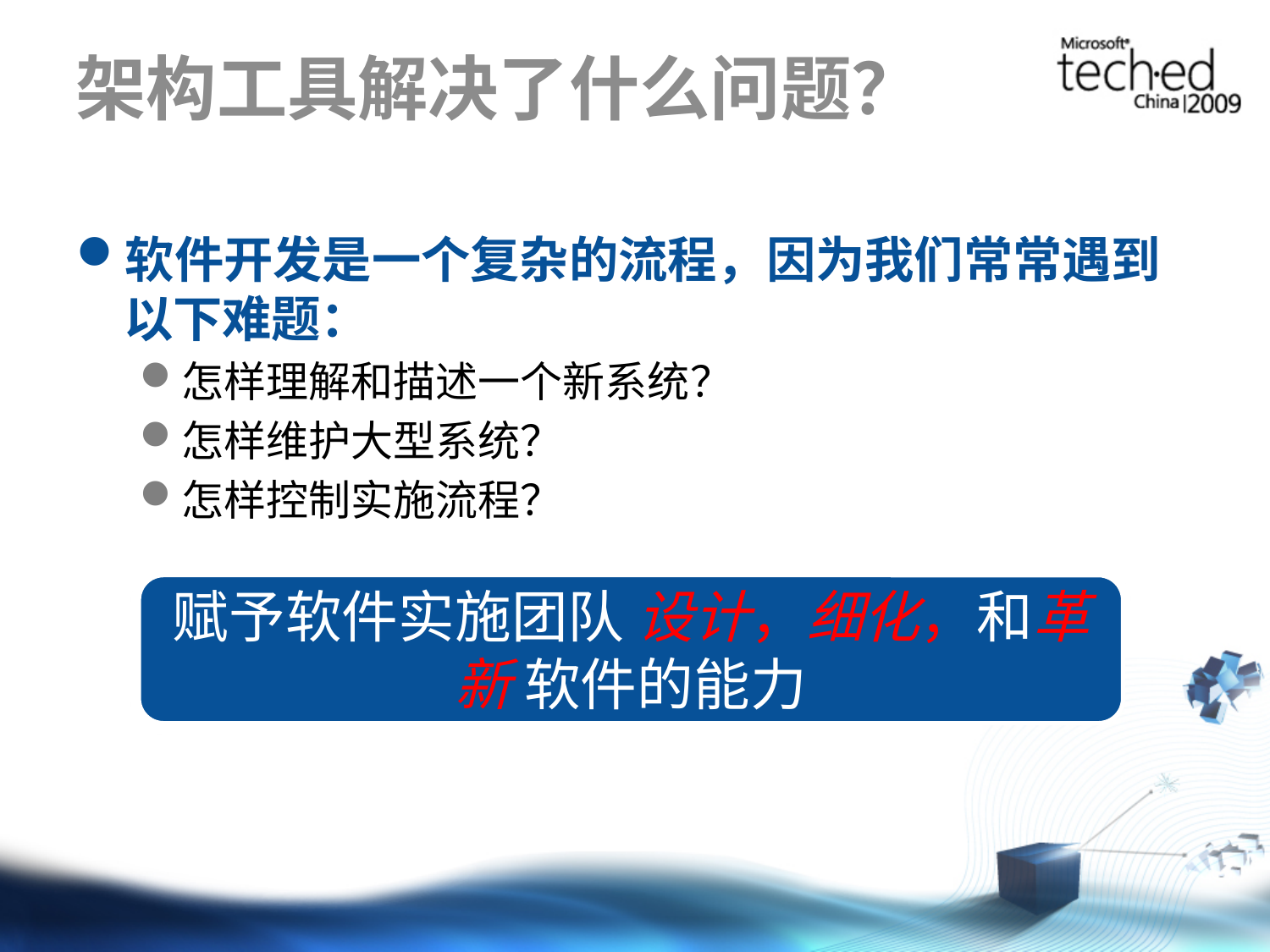

# 架构工具解决了什么问题？
软件开发是一个复杂的流程，因为我们常常遇到以下难题：
怎样理解和描述一个新系统？
怎样维护大型系统？
怎样控制实施流程？
赋予软件实施团队 设计，细化，和革新 软件的能力